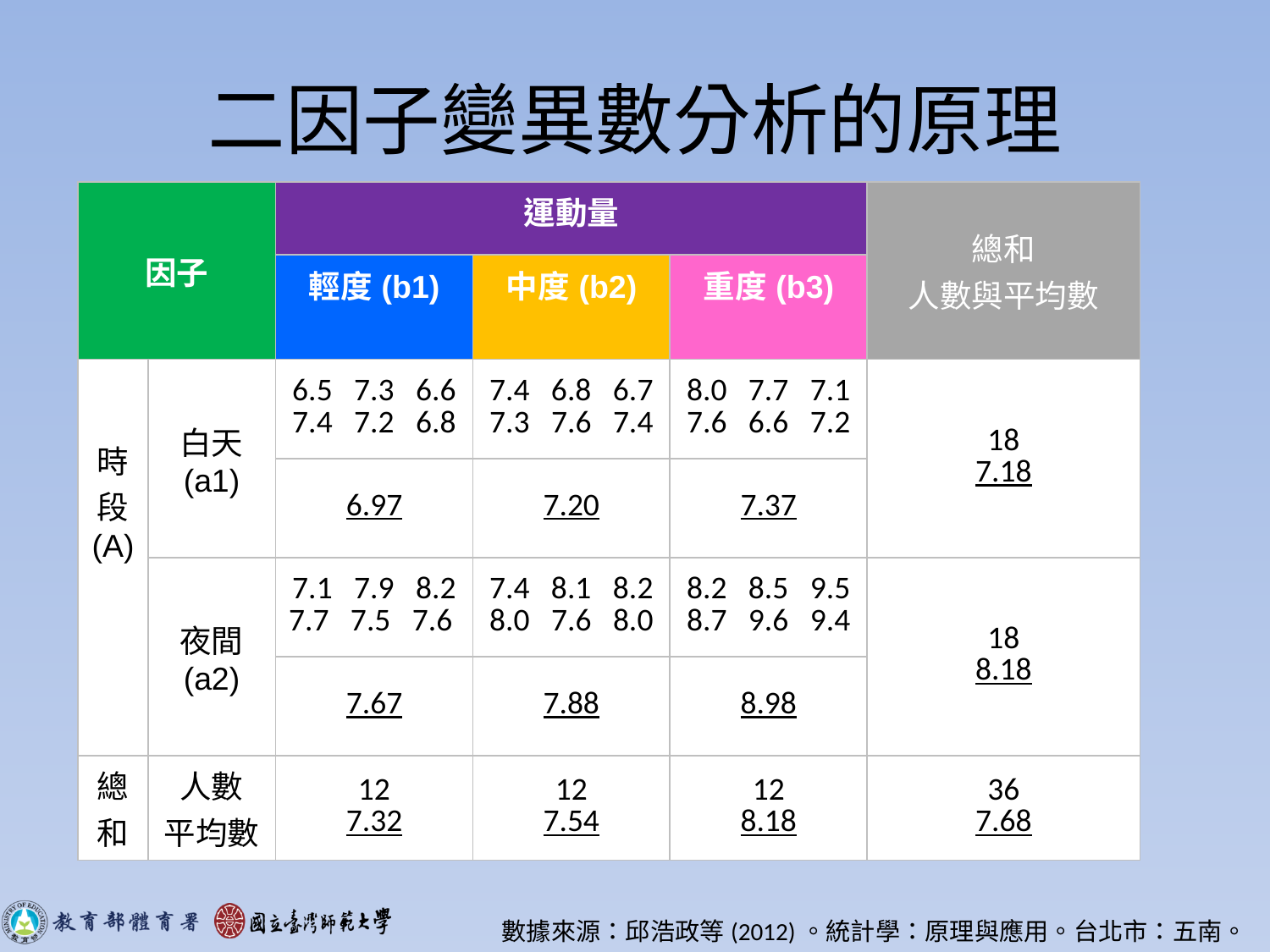

# 二因子變異數分析的原理
| 因子 |  | 運動量 |  |  | 總和 人數與平均數 |
| --- | --- | --- | --- | --- | --- |
|  |  | 輕度(b1) | 中度(b2) | 重度(b3) |  |
| 時段 (A) | 白天 (a1) | 6.5 7.3 6.6 7.4 7.2 6.8 | 7.4 6.8 6.7 7.3 7.6 7.4 | 8.0 7.7 7.1 7.6 6.6 7.2 | 18 7.18 |
|  |  | 6.97 | 7.20 | 7.37 |  |
|  | 夜間 (a2) | 7.1 7.9 8.2 7.7 7.5 7.6 | 7.4 8.1 8.2 8.0 7.6 8.0 | 8.2 8.5 9.5 8.7 9.6 9.4 | 18 8.18 |
|  |  | 7.67 | 7.88 | 8.98 |  |
| 總和 | 人數 平均數 | 12 7.32 | 12 7.54 | 12 8.18 | 36 7.68 |
數據來源：邱浩政等(2012)。統計學：原理與應用。台北市：五南。